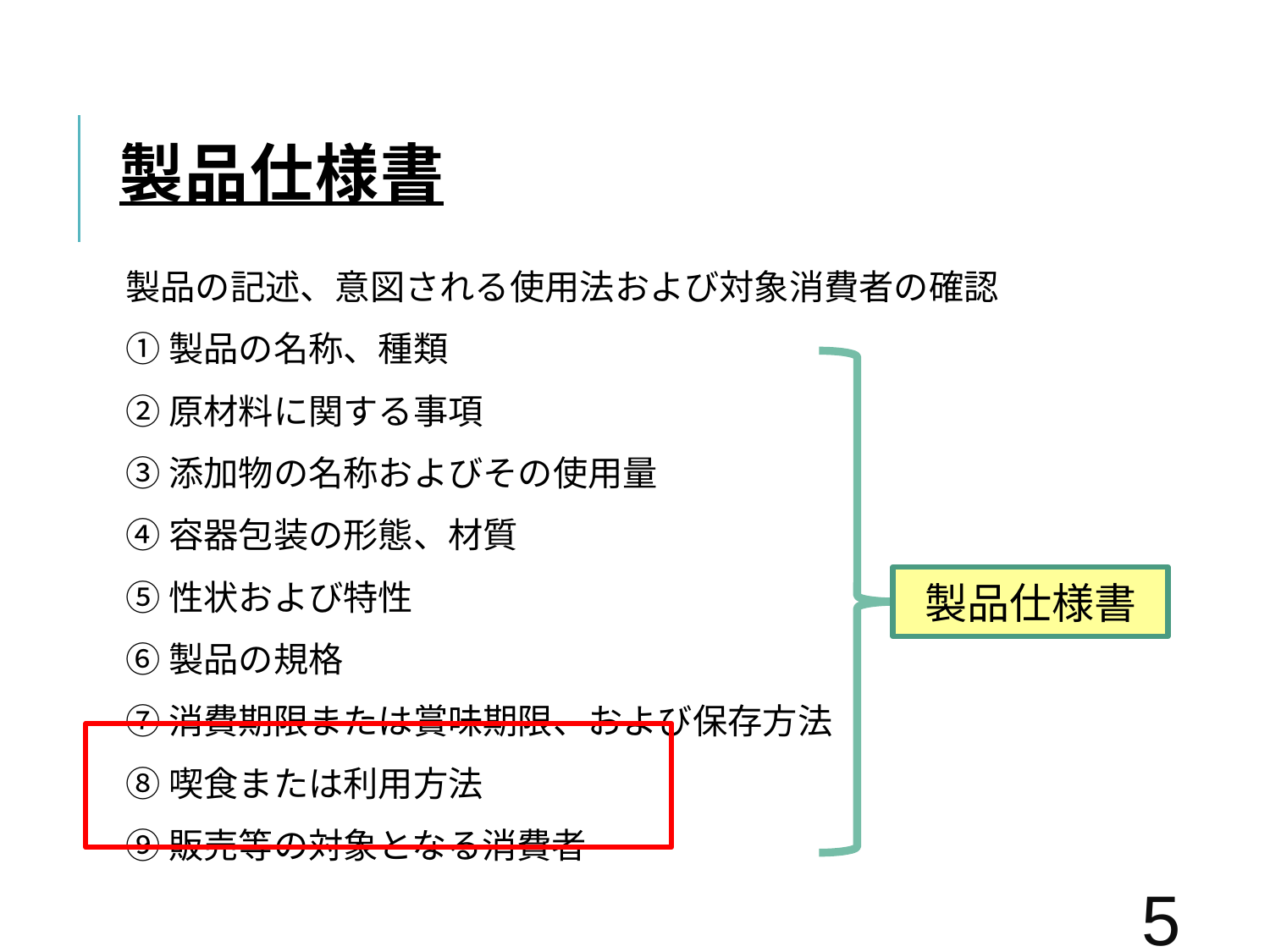

# 製品仕様書
製品の記述、意図される使用法および対象消費者の確認
①製品の名称、種類
②原材料に関する事項
③添加物の名称およびその使用量
④容器包装の形態、材質
⑤性状および特性
⑥製品の規格
⑦消費期限または賞味期限、および保存方法
⑧喫食または利用方法
⑨販売等の対象となる消費者

製品仕様書

54